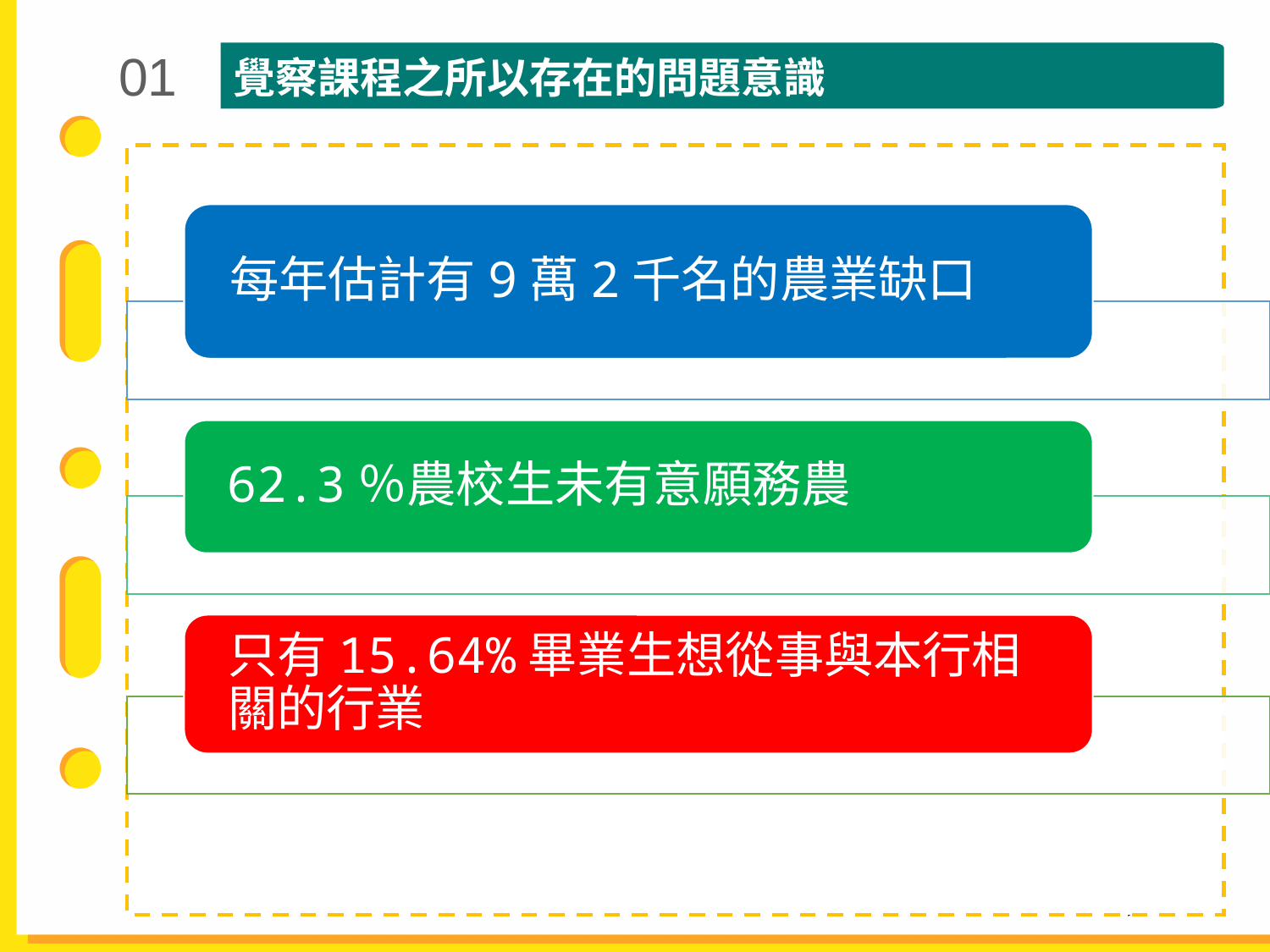

01

覺察課程之所以存在的問題意識

每年估計有9萬2千名的農業缺口
62.3％農校生未有意願務農
只有15.64%畢業生想從事與本行相關的行業